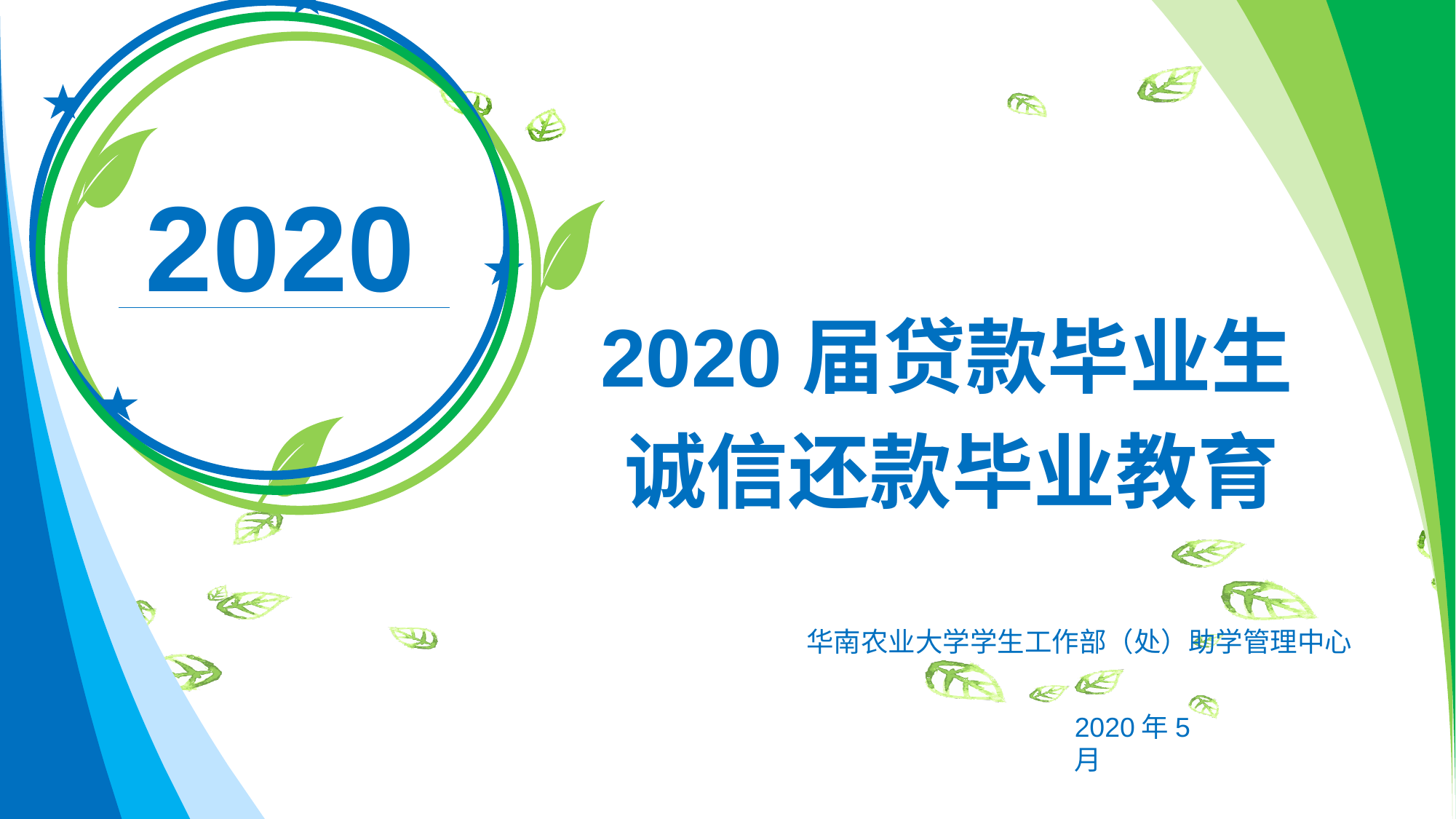

延时符

2020
2020届贷款毕业生
诚信还款毕业教育
华南农业大学学生工作部（处）助学管理中心
2020年5月